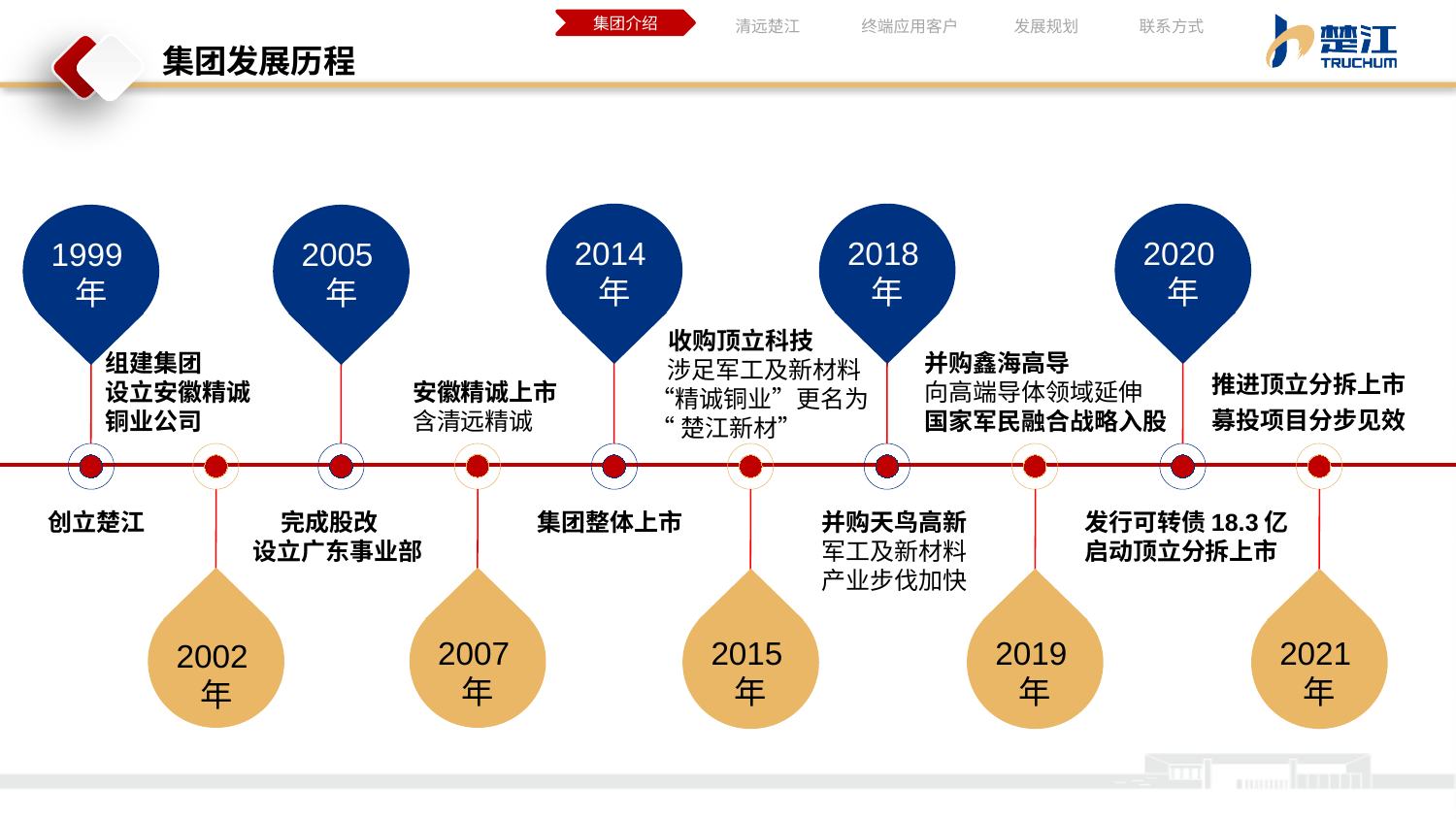

清远楚江
终端应用客户
发展规划
联系方式
集团介绍
集团发展历程
2014年

2018年

2020年

1999年

2005年

  收购顶立科技
  涉足军工及新材料“精诚铜业”更名为
“楚江新材”
组建集团
设立安徽精诚
铜业公司
并购鑫海高导
向高端导体领域延伸
国家军民融合战略入股
推进顶立分拆上市
募投项目分步见效
安徽精诚上市含清远精诚

创立楚江
    完成股改
设立广东事业部
集团整体上市
并购天鸟高新军工及新材料产业步伐加快
发行可转债18.3亿启动顶立分拆上市

2007年
2015年
2019年
2021年
2002年